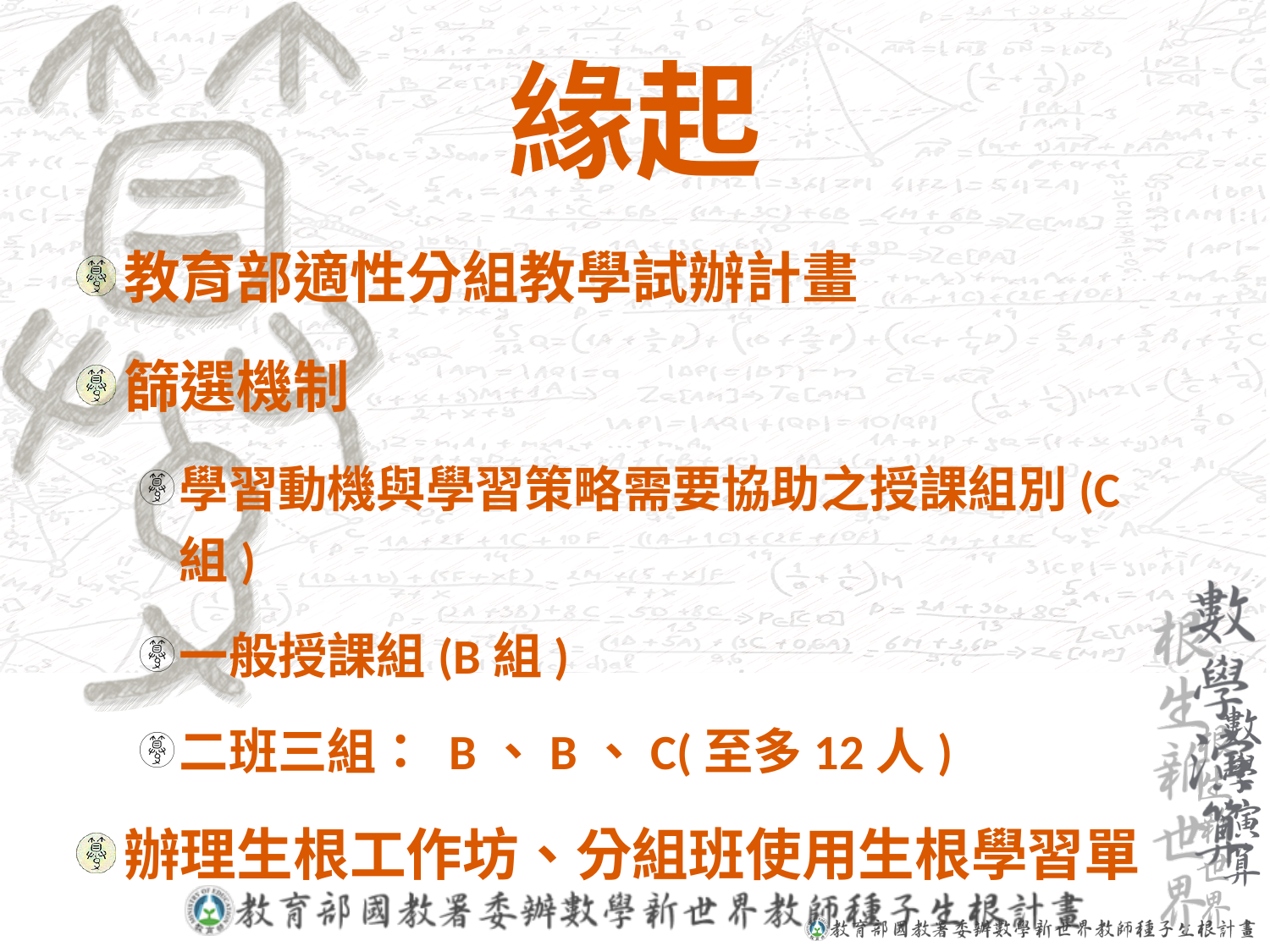

緣起
教育部適性分組教學試辦計畫
篩選機制
學習動機與學習策略需要協助之授課組別(C組)
一般授課組(B組)
二班三組： B、B、C(至多12人)
辦理生根工作坊、分組班使用生根學習單